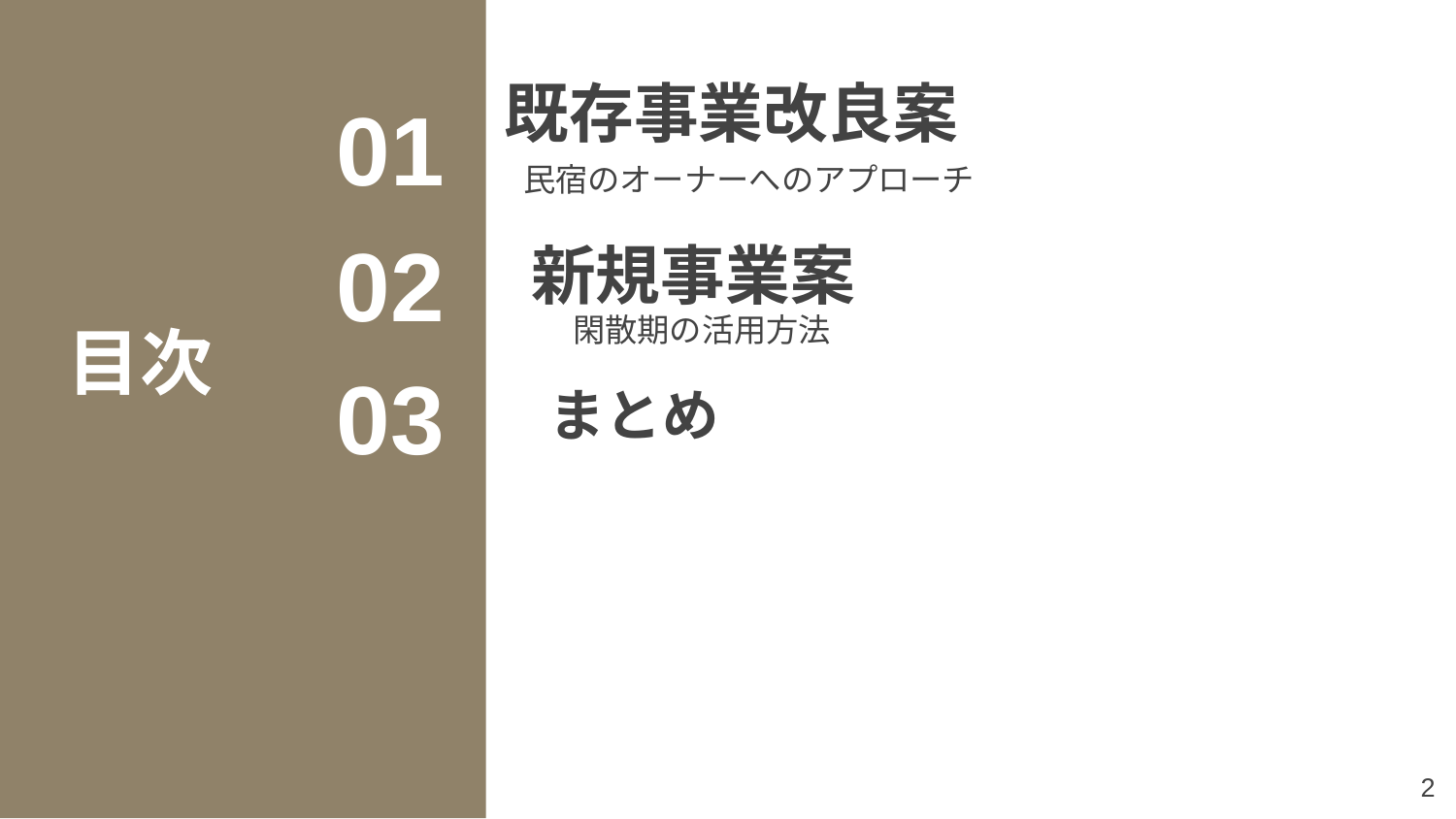

01
# 既存事業改良案

民宿のオーナーへのアプローチ

新規事業案
02
閑散期の活用方法
目次
03
まとめ
2